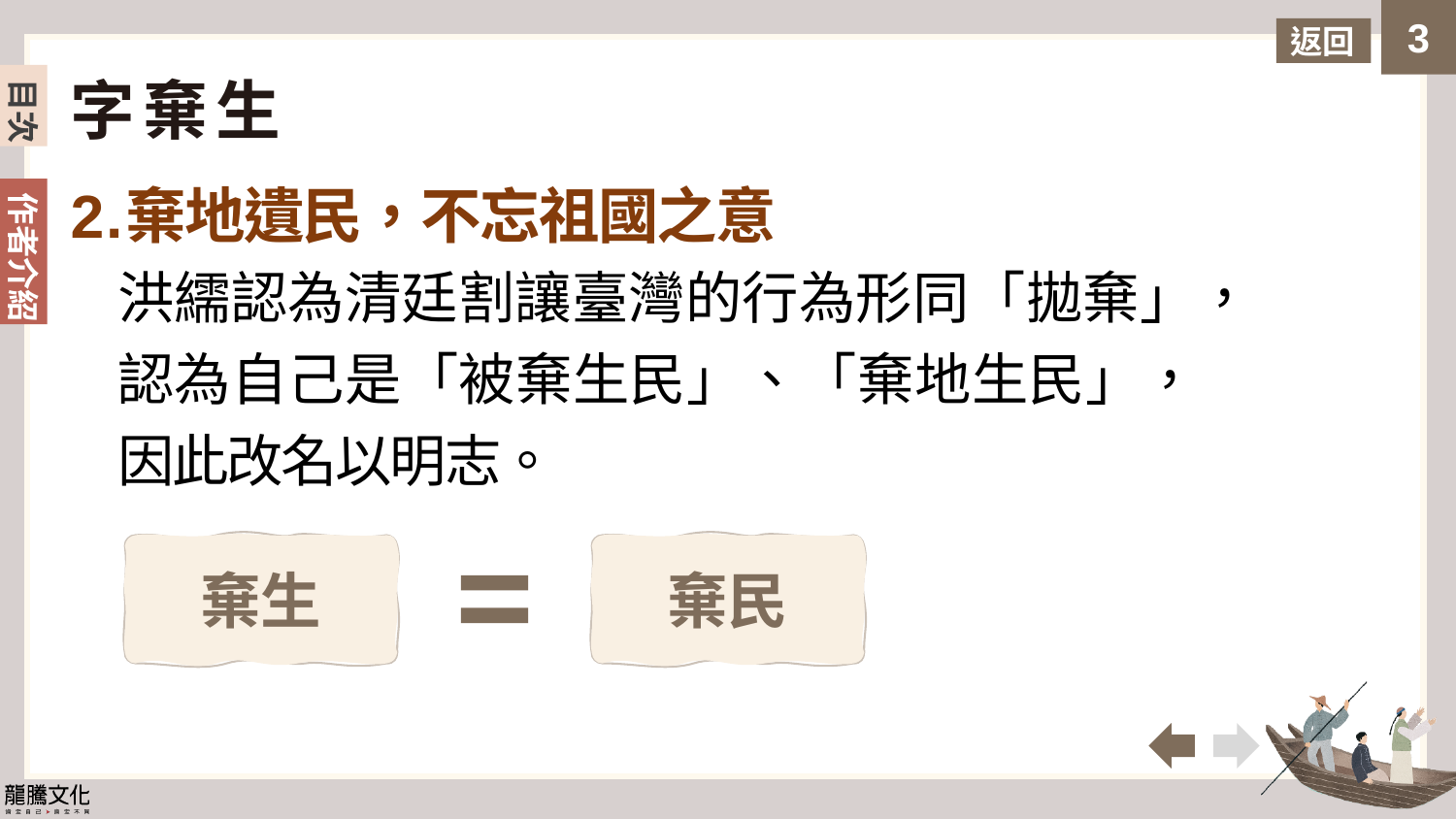

返回
字棄生
棄地遺民，不忘祖國之意
洪繻認為清廷割讓臺灣的行為形同「拋棄」，認為自己是「被棄生民」、「棄地生民」，因此改名以明志。
棄生
棄民